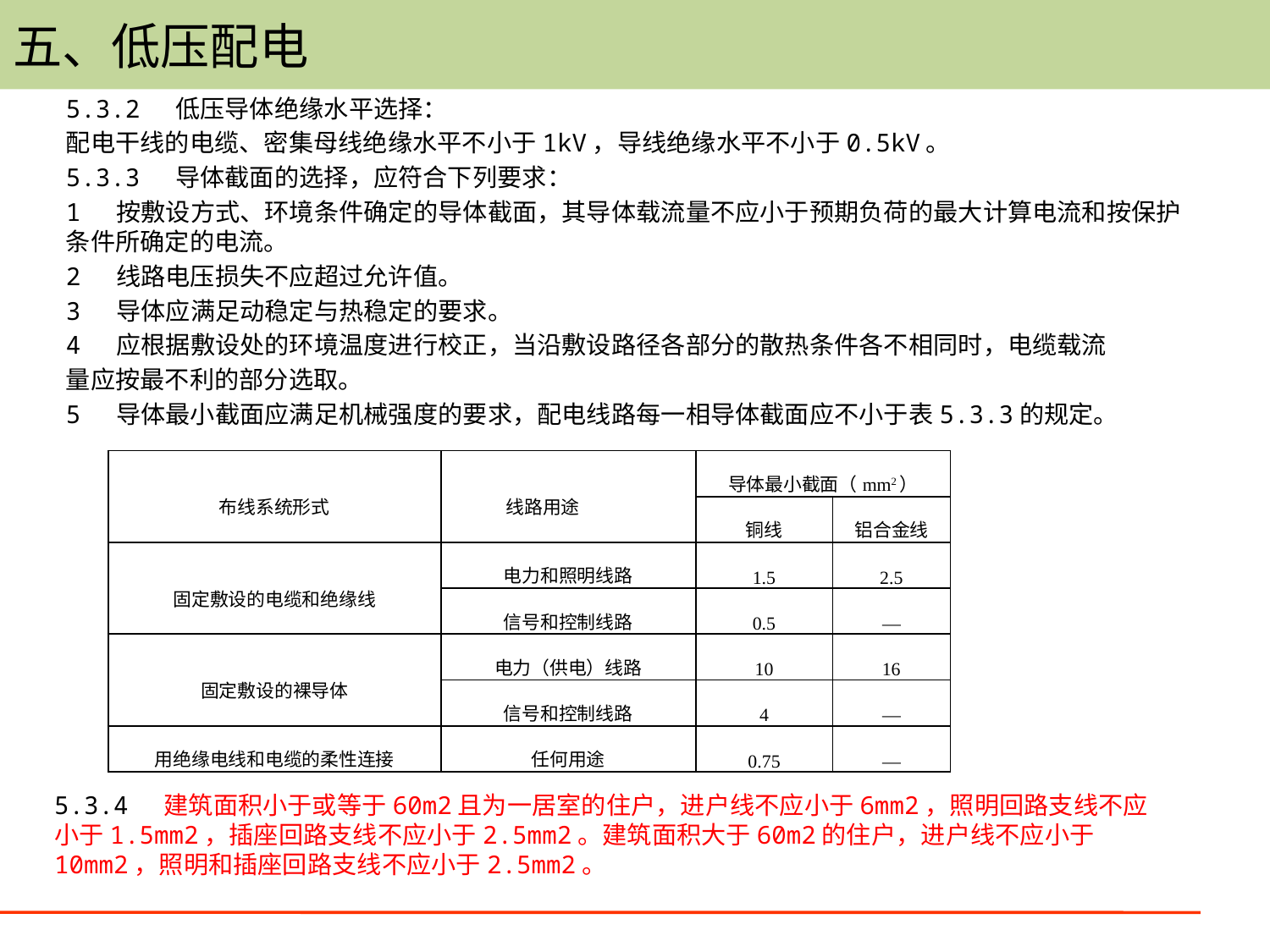

# 五、低压配电
5.3.2  低压导体绝缘水平选择：
配电干线的电缆、密集母线绝缘水平不小于1kV，导线绝缘水平不小于0.5kV。
5.3.3  导体截面的选择，应符合下列要求：
1  按敷设方式、环境条件确定的导体截面，其导体载流量不应小于预期负荷的最大计算电流和按保护条件所确定的电流。
2  线路电压损失不应超过允许值。
3  导体应满足动稳定与热稳定的要求。
4  应根据敷设处的环境温度进行校正，当沿敷设路径各部分的散热条件各不相同时，电缆载流
量应按最不利的部分选取。
5  导体最小截面应满足机械强度的要求，配电线路每一相导体截面应不小于表5.3.3的规定。

| 布线系统形式 | 线路用途 | 导体最小截面（mm2） |  |
| --- | --- | --- | --- |
|  |  | 铜线 | 铝合金线 |
| 固定敷设的电缆和绝缘线 | 电力和照明线路 | 1.5 | 2.5 |
|  | 信号和控制线路 | 0.5 | — |
| 固定敷设的裸导体 | 电力（供电）线路 | 10 | 16 |
|  | 信号和控制线路 | 4 | — |
| 用绝缘电线和电缆的柔性连接 | 任何用途 | 0.75 | — |
5.3.4  建筑面积小于或等于60m2且为一居室的住户，进户线不应小于6mm2，照明回路支线不应小于1.5mm2，插座回路支线不应小于2.5mm2。建筑面积大于60m2的住户，进户线不应小于10mm2，照明和插座回路支线不应小于2.5mm2。